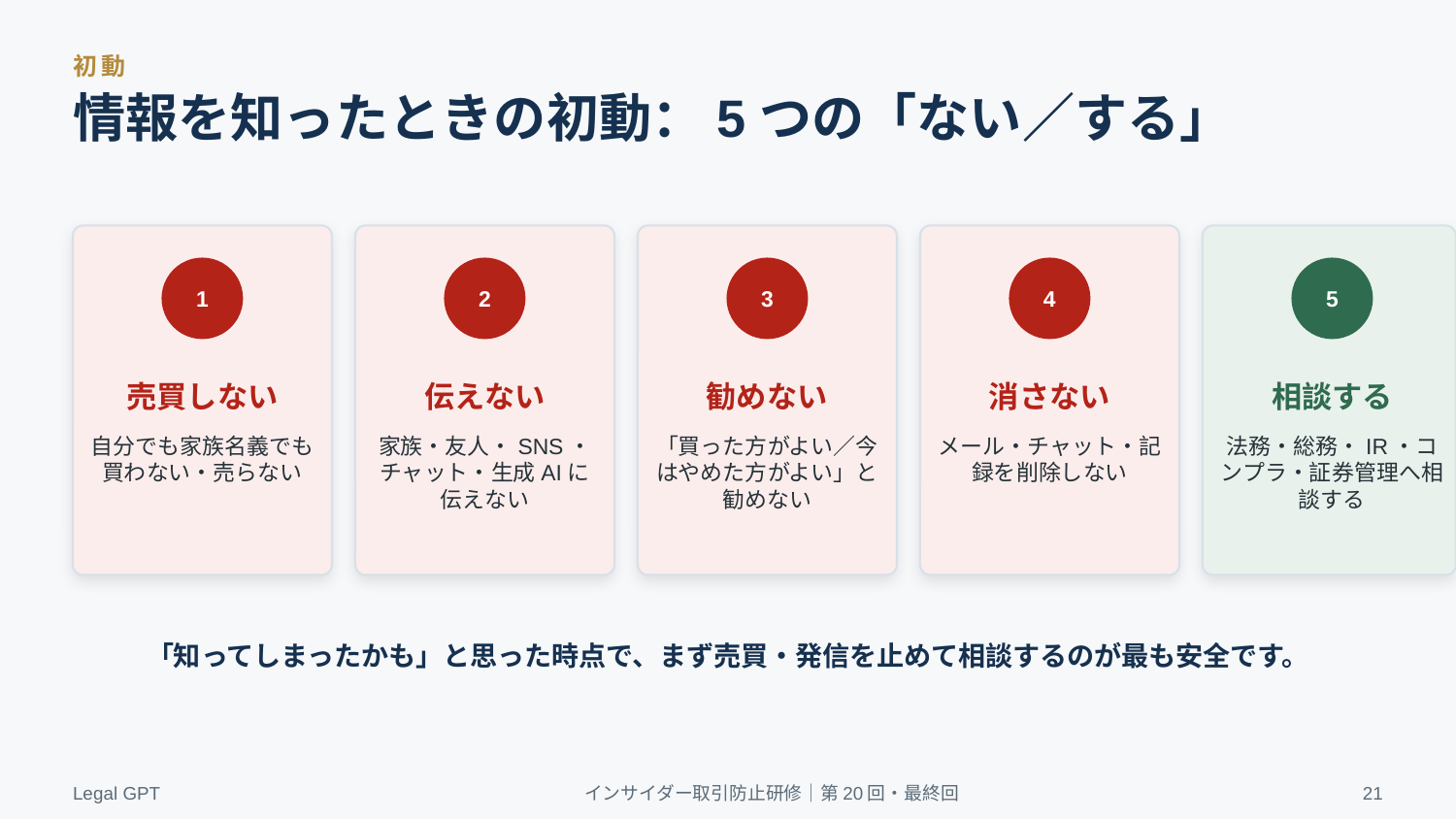

初動
情報を知ったときの初動：5つの「ない／する」

1

2

3

4

5
売買しない
伝えない
勧めない
消さない
相談する
自分でも家族名義でも買わない・売らない
家族・友人・SNS・チャット・生成AIに伝えない
「買った方がよい／今はやめた方がよい」と勧めない
メール・チャット・記録を削除しない
法務・総務・IR・コンプラ・証券管理へ相談する
「知ってしまったかも」と思った時点で、まず売買・発信を止めて相談するのが最も安全です。
Legal GPT
インサイダー取引防止研修｜第20回・最終回
21